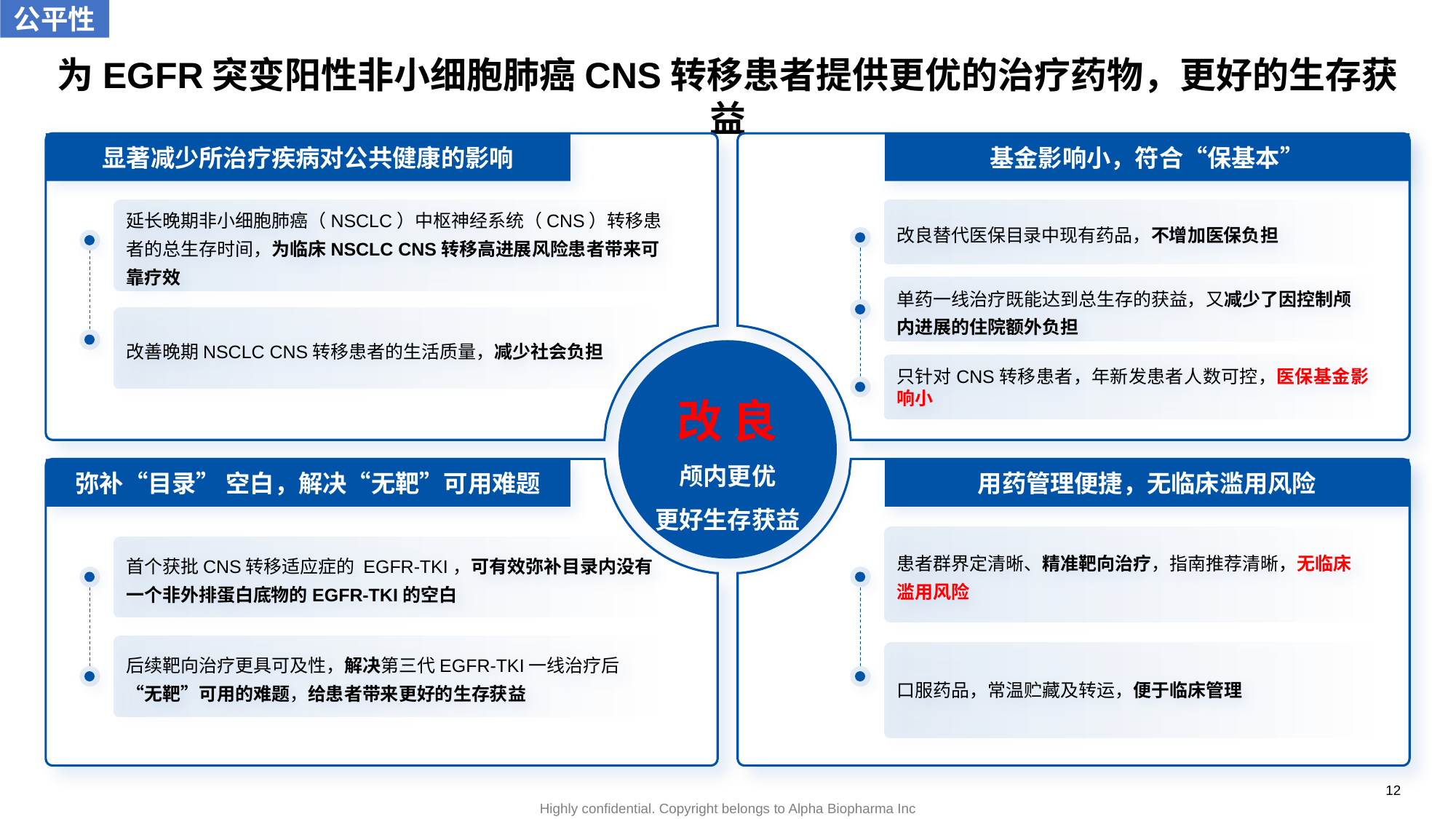

公平性

为EGFR突变阳性非小细胞肺癌CNS转移患者提供更优的治疗药物，更好的生存获益

显著减少所治疗疾病对公共健康的影响

基金影响小，符合“保基本”
延长晚期非小细胞肺癌（NSCLC）中枢神经系统（CNS）转移患者的总生存时间，为临床NSCLC CNS转移高进展风险患者带来可靠疗效
改良替代医保目录中现有药品，不增加医保负担

单药一线治疗既能达到总生存的获益，又减少了因控制颅内进展的住院额外负担

改善晚期NSCLC CNS转移患者的生活质量，减少社会负担
改 良
颅内更优
更好生存获益
只针对CNS转移患者，年新发患者人数可控，医保基金影响小

弥补“目录” 空白，解决“无靶”可用难题

用药管理便捷，无临床滥用风险
患者群界定清晰、精准靶向治疗，指南推荐清晰，无临床滥用风险
口服药品，常温贮藏及转运，便于临床管理
首个获批CNS转移适应症的 EGFR-TKI，可有效弥补目录内没有一个非外排蛋白底物的EGFR-TKI的空白

后续靶向治疗更具可及性，解决第三代EGFR-TKI一线治疗后“无靶”可用的难题，给患者带来更好的生存获益